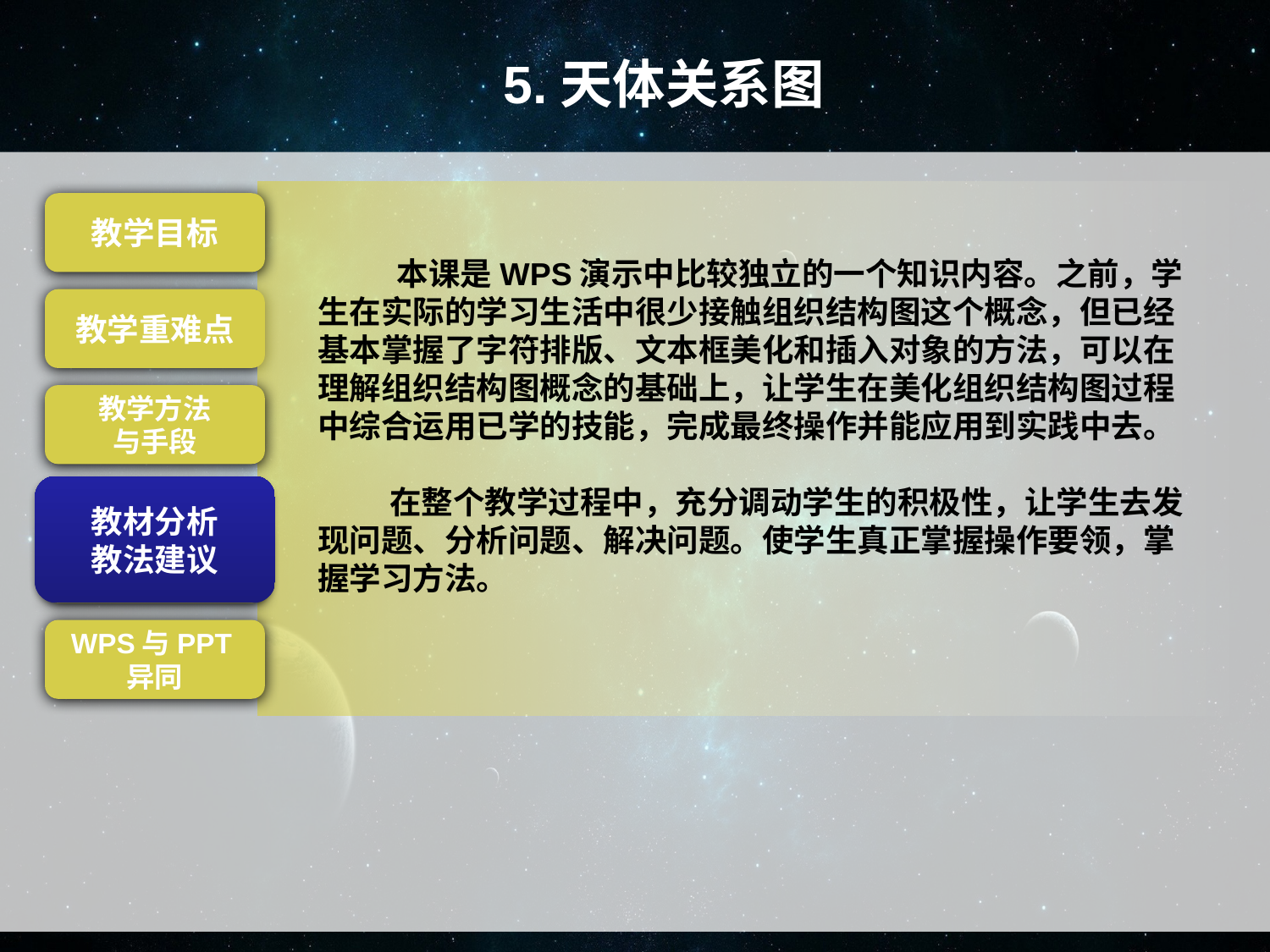

5.天体关系图

          本课是WPS演示中比较独立的一个知识内容。之前，学生在实际的学习生活中很少接触组织结构图这个概念，但已经基本掌握了字符排版、文本框美化和插入对象的方法，可以在理解组织结构图概念的基础上，让学生在美化组织结构图过程中综合运用已学的技能，完成最终操作并能应用到实践中去。

         在整个教学过程中，充分调动学生的积极性，让学生去发现问题、分析问题、解决问题。使学生真正掌握操作要领，掌握学习方法。

教学目标
教学重难点
教学方法
与手段
教材分析
教法建议
教材分析
教法建议
WPS与PPT异同